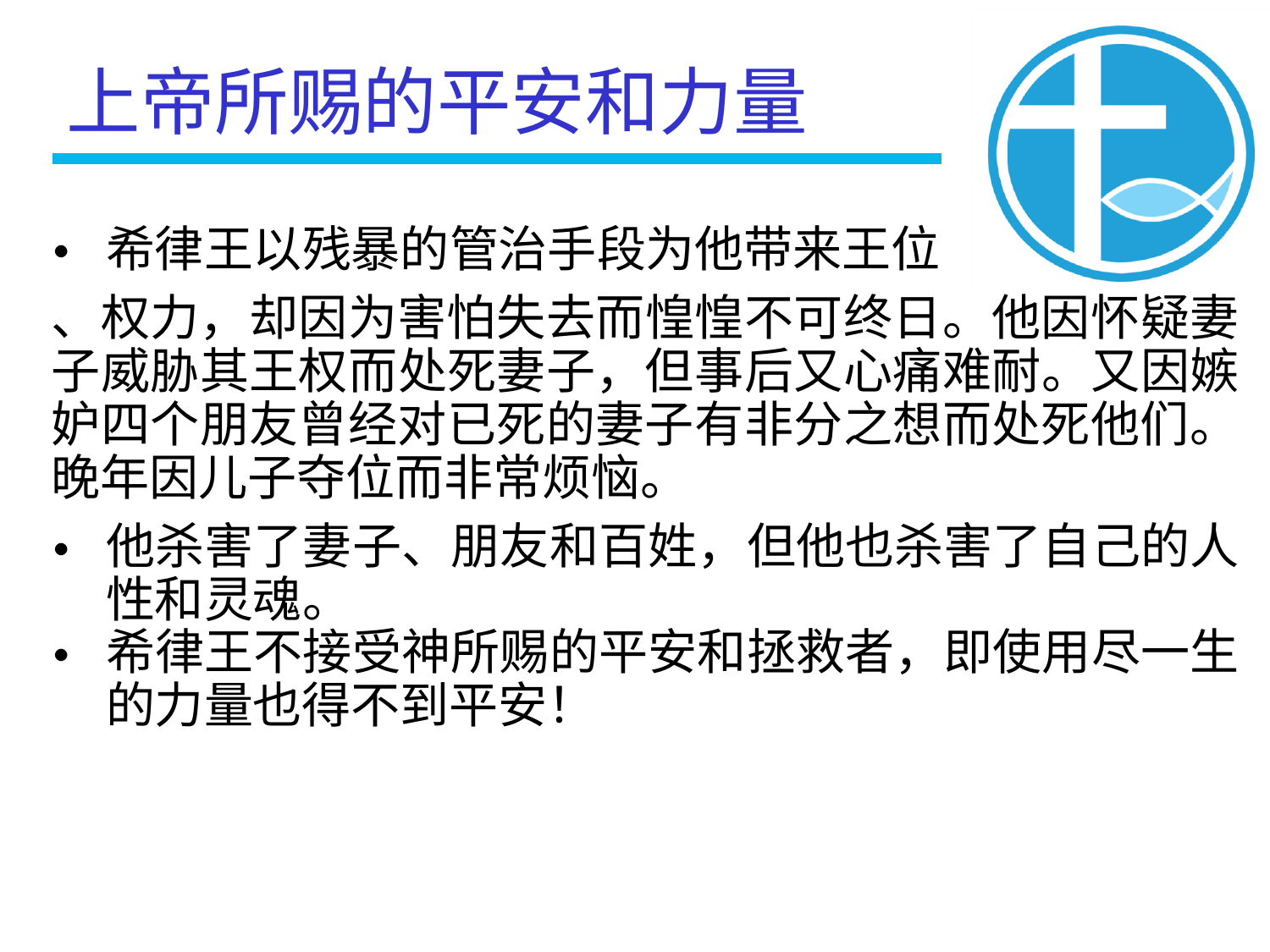

上帝所赐的平安和力量
希律王以残暴的管治手段为他带来王位
、权力，却因为害怕失去而惶惶不可终日。他因怀疑妻子威胁其王权而处死妻子，但事后又心痛难耐。又因嫉妒四个朋友曾经对已死的妻子有非分之想而处死他们。晚年因儿子夺位而非常烦恼。
他杀害了妻子、朋友和百姓，但他也杀害了自己的人性和灵魂。
希律王不接受神所赐的平安和拯救者，即使用尽一生的力量也得不到平安！